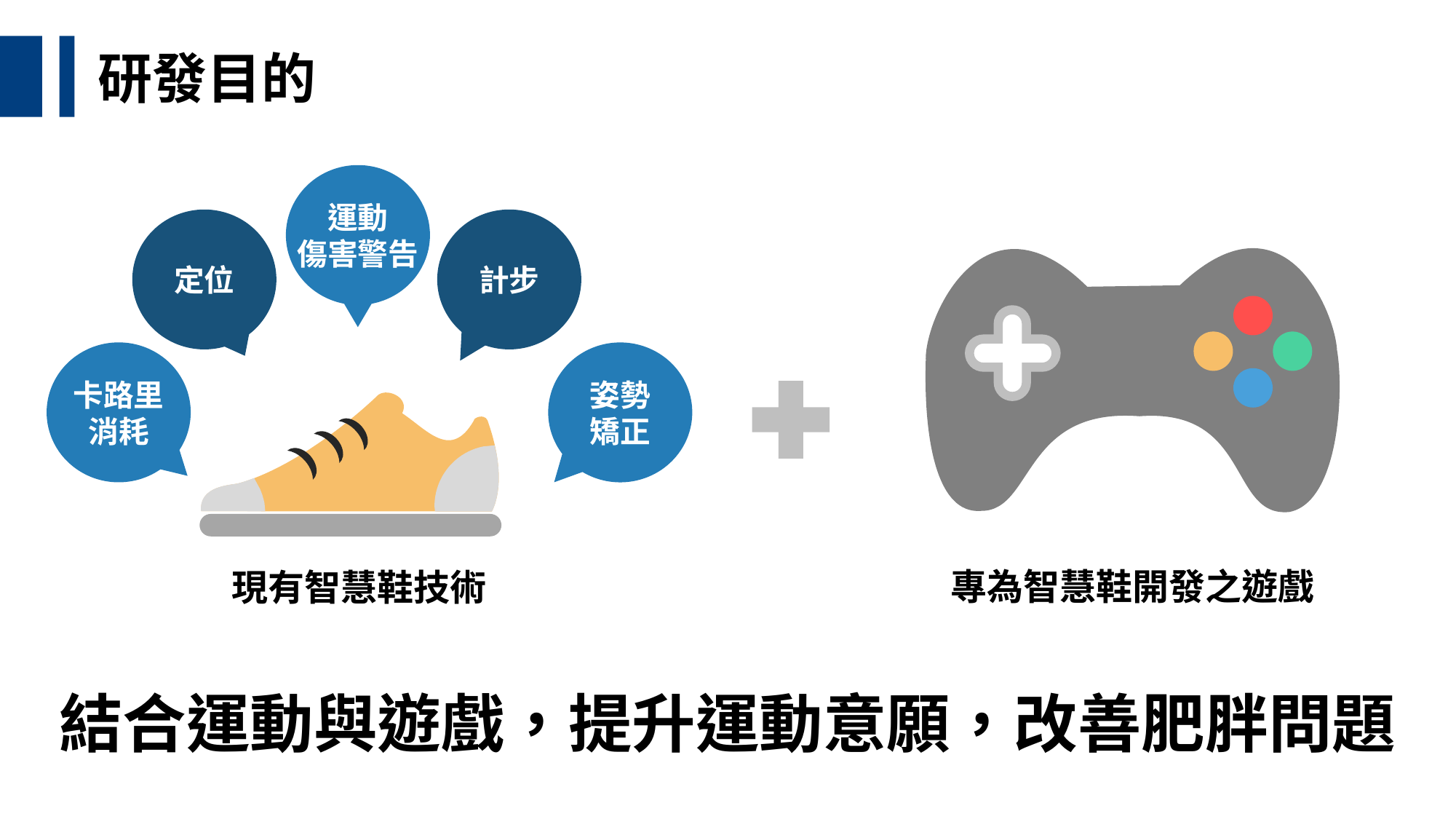

研發目的
運動
傷害警告
定位
計步

專為智慧鞋開發之遊戲
卡路里
消耗
姿勢
矯正

現有智慧鞋技術
結合運動與遊戲，提升運動意願，改善肥胖問題